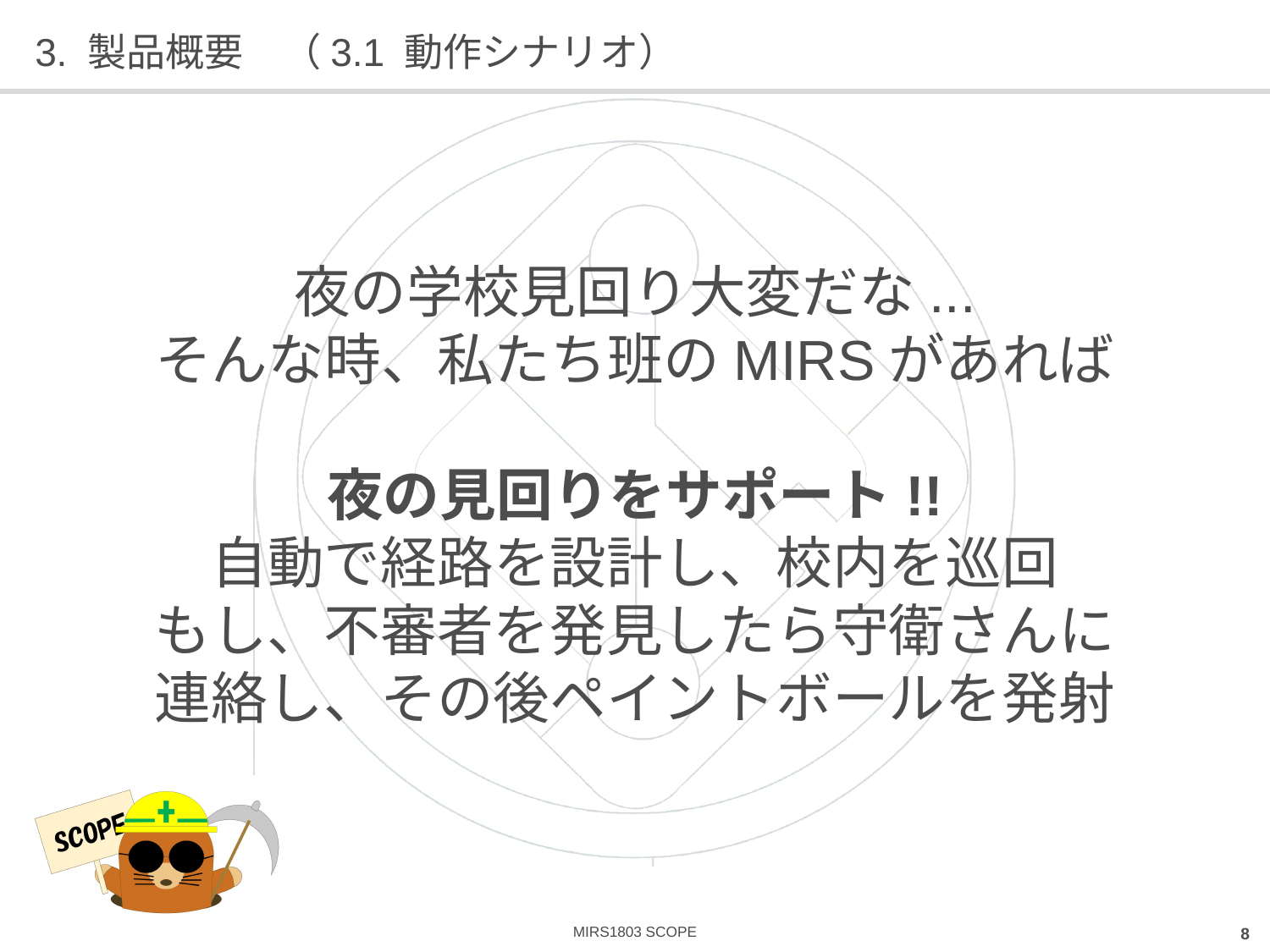

# 3. 製品概要　（3.1 動作シナリオ）
夜の学校見回り大変だな...
そんな時、私たち班のMIRSがあれば

夜の見回りをサポート!!
自動で経路を設計し、校内を巡回
もし、不審者を発見したら守衛さんに
連絡し、その後ペイントボールを発射
8